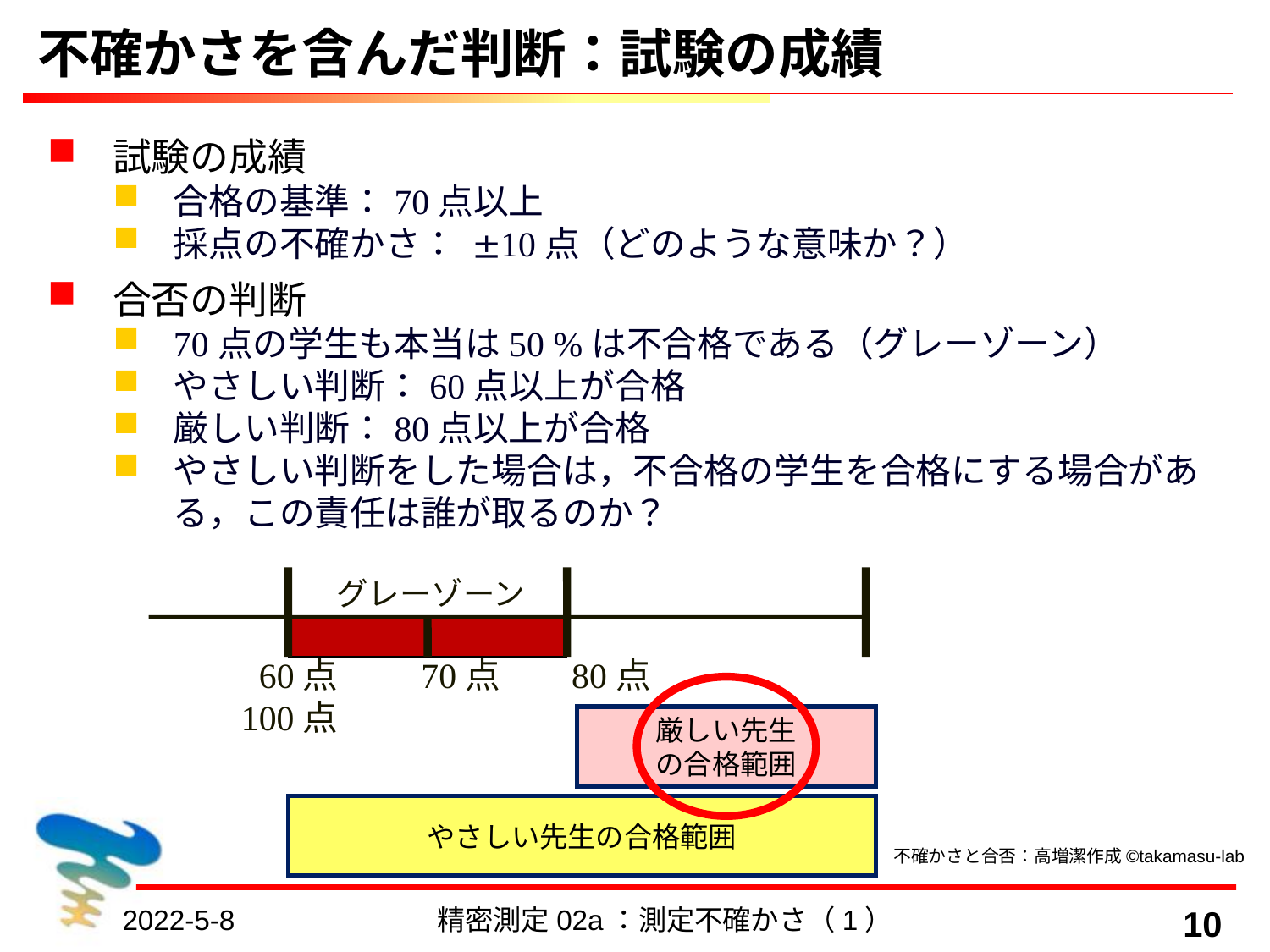

# 不確かさを含んだ判断：試験の成績
試験の成績
合格の基準：70点以上
採点の不確かさ： ±10点（どのような意味か？）
合否の判断
70点の学生も本当は50 %は不合格である（グレーゾーン）
やさしい判断：60点以上が合格
厳しい判断：80点以上が合格
やさしい判断をした場合は，不合格の学生を合格にする場合がある，この責任は誰が取るのか？

グレーゾーン

厳しい先生
の合格範囲
やさしい先生の合格範囲
  60点　     70点        80点　　 　     　     　100点
不確かさと合否：高増潔作成©takamasu-lab
2022-5-8
精密測定02a：測定不確かさ（1）
10